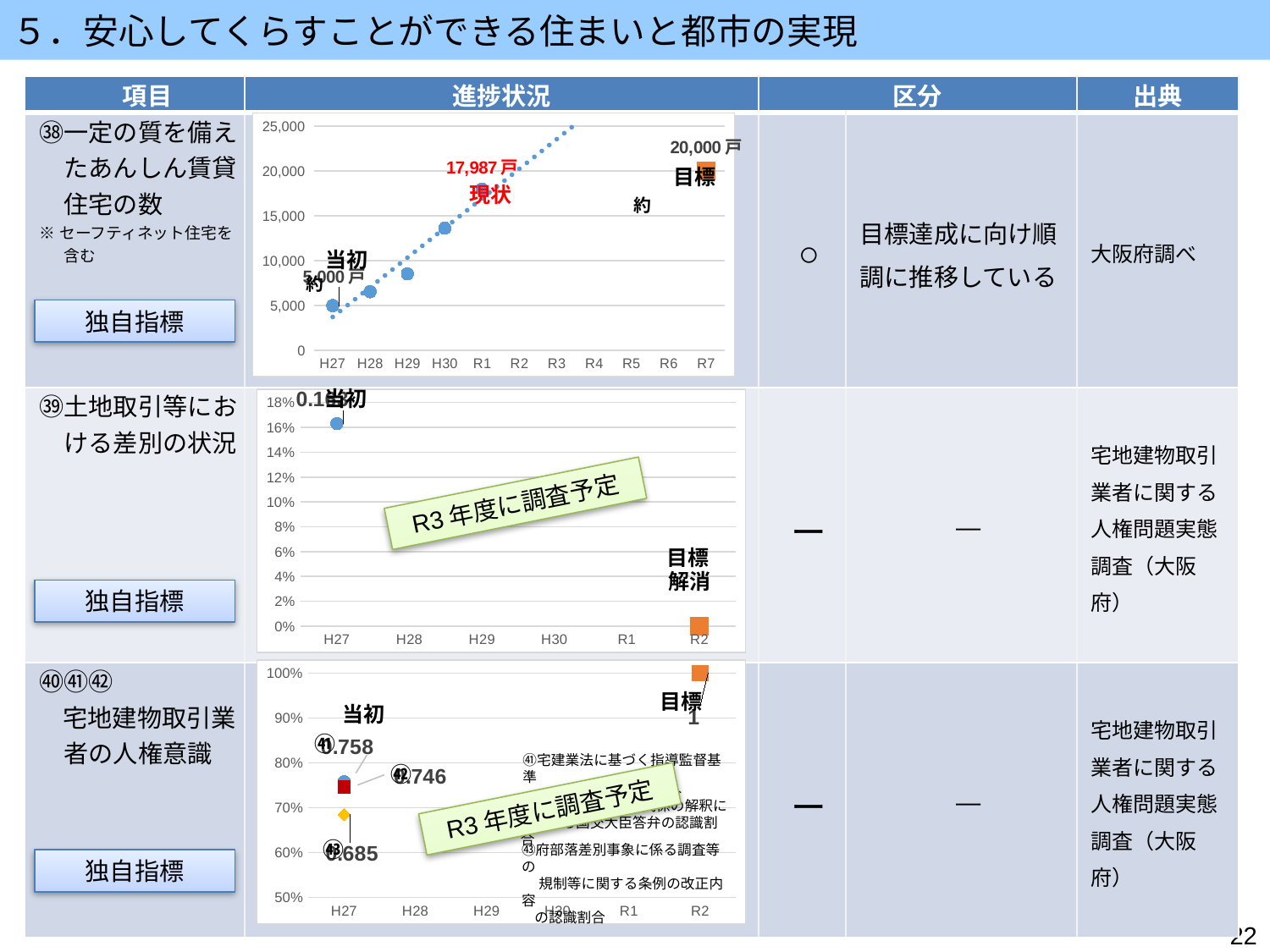

５．安心してくらすことができる住まいと都市の実現
| 項目 | 進捗状況 | 区分 |  | 出典 |
| --- | --- | --- | --- | --- |
| ㊳一定の質を備えたあんしん賃貸住宅の数 ※セーフティネット住宅を含む |  | ○ | 目標達成に向け順調に推移している | 大阪府調べ |
| ㊴土地取引等における差別の状況 |  | ー | ― | 宅地建物取引業者に関する人権問題実態調査（大阪府） |
| ㊵㊶㊷ 宅地建物取引業者の人権意識 |  | ー | ― | 宅地建物取引業者に関する人権問題実態調査（大阪府） |

### Chart

| Category | 進捗状況 | 目標値 |
|---|---|---|
| H27 | 5000.0 | None |
| H28 | 6543.0 | None |
| H29 | 8541.0 | None |
| H30 | 13630.0 | None |
| R1 | 17987.0 | None |
| R2 | None | None |
| R3 | None | None |
| R4 | None | None |
| R5 | None | None |
| R6 | None | None |
| R7 | None | 20000.0 |
目標
現状
約
当初
約
独自指標
当初

### Chart

| Category | 進捗状況 | 目標値 |
|---|---|---|
| H27 | 0.163 | None |
| H28 | None | None |
| H29 | None | None |
| H30 | None | None |
| R1 | None | None |
| R2 | None | 0.0 |
R3年度に調査予定
目標
解消
独自指標

### Chart

| Category | 進捗状況（宅建業法に基づく指導監督基準の規制内容の認識割合） | 進捗状況（宅建業法第47条関係の解釈に関する国交大臣答弁の認識割合） | 進捗状況（府部落差別事象に係る調査等の規制等に関する条例の改正内容の認識割合） | 目標値 |
|---|---|---|---|---|
| H27 | 0.7580000000000001 | 0.7460000000000001 | 0.685 | None |
| H28 | None | None | None | None |
| H29 | None | None | None | None |
| H30 | None | None | None | None |
| R1 | None | None | None | None |
| R2 | None | None | None | 1.0 |
目標
当初
㊶
㊶宅建業法に基づく指導監督基準
　 の規制内容の認識割合
㊷
R3年度に調査予定
㊷宅建業法第47条関係の解釈に
   関する国交大臣答弁の認識割合
㊸
㊸府部落差別事象に係る調査等の
　 規制等に関する条例の改正内容
   の認識割合
独自指標
22